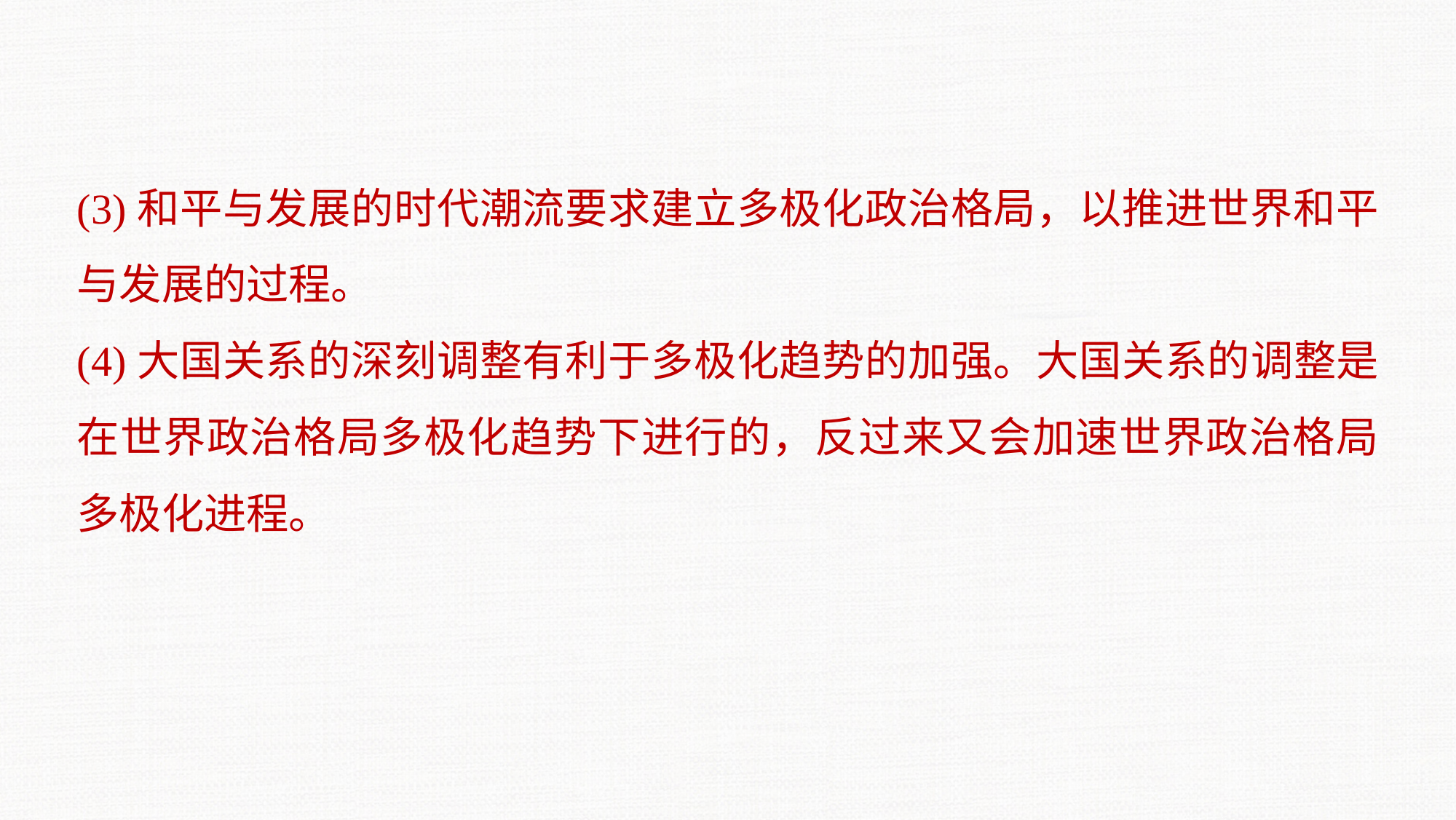

(3)和平与发展的时代潮流要求建立多极化政治格局，以推进世界和平与发展的过程。
(4)大国关系的深刻调整有利于多极化趋势的加强。大国关系的调整是在世界政治格局多极化趋势下进行的，反过来又会加速世界政治格局多极化进程。